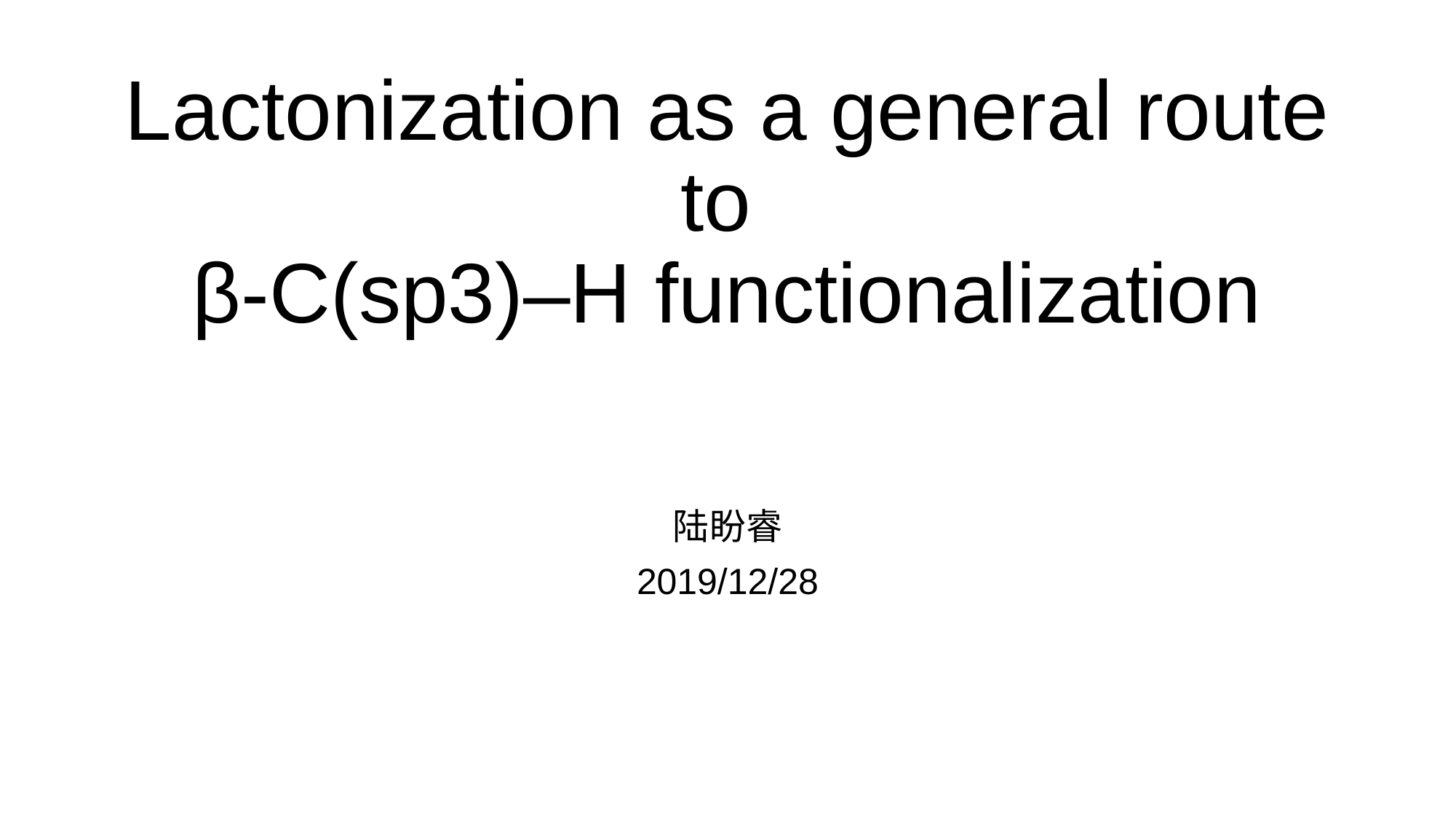

# Lactonization as a general route to β-C(sp3)–H functionalization
陆盼睿
2019/12/28